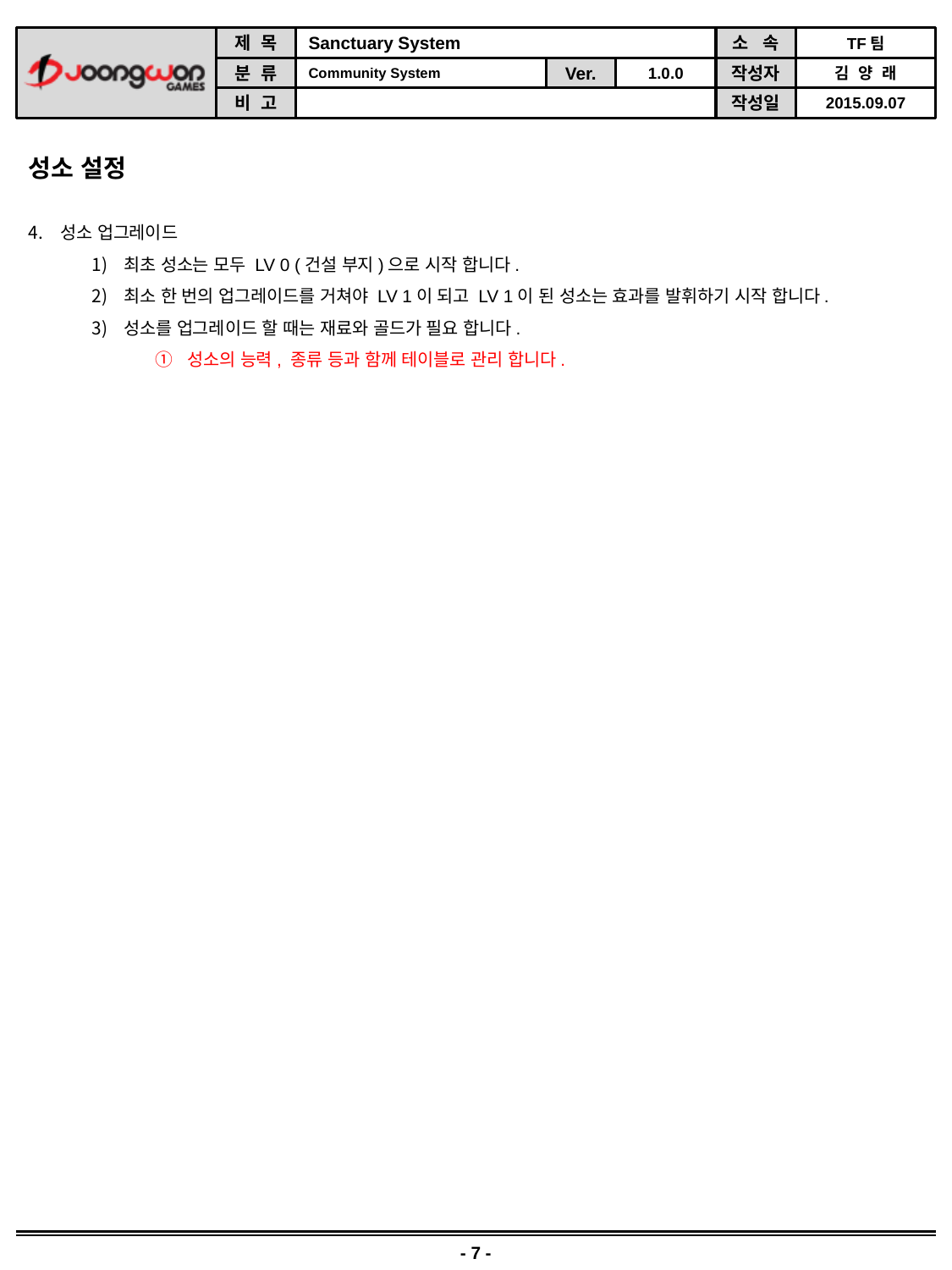

성소 설정
성소 업그레이드
최초 성소는 모두 LV 0 (건설 부지)으로 시작 합니다.
최소 한 번의 업그레이드를 거쳐야 LV 1이 되고 LV 1이 된 성소는 효과를 발휘하기 시작 합니다.
성소를 업그레이드 할 때는 재료와 골드가 필요 합니다.
성소의 능력, 종류 등과 함께 테이블로 관리 합니다.
- 7 -